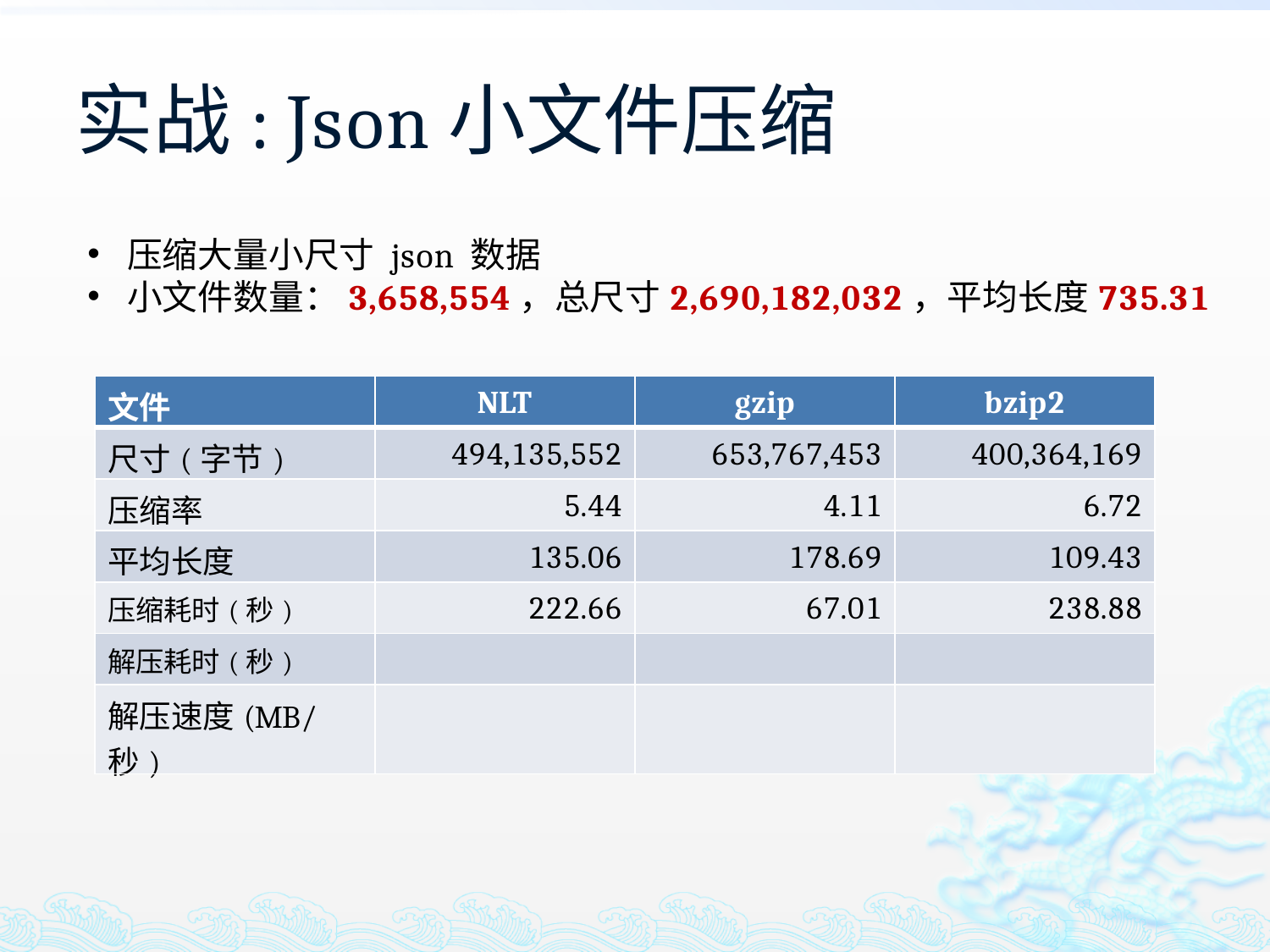

# 实战: Json小文件压缩
压缩大量小尺寸 json 数据
小文件数量：3,658,554，总尺寸2,690,182,032，平均长度735.31
| 文件 | NLT | gzip | bzip2 |
| --- | --- | --- | --- |
| 尺寸(字节) | 494,135,552 | 653,767,453 | 400,364,169 |
| 压缩率 | 5.44 | 4.11 | 6.72 |
| 平均长度 | 135.06 | 178.69 | 109.43 |
| 压缩耗时(秒) | 222.66 | 67.01 | 238.88 |
| 解压耗时(秒) |  |  |  |
| 解压速度(MB/秒) |  |  |  |